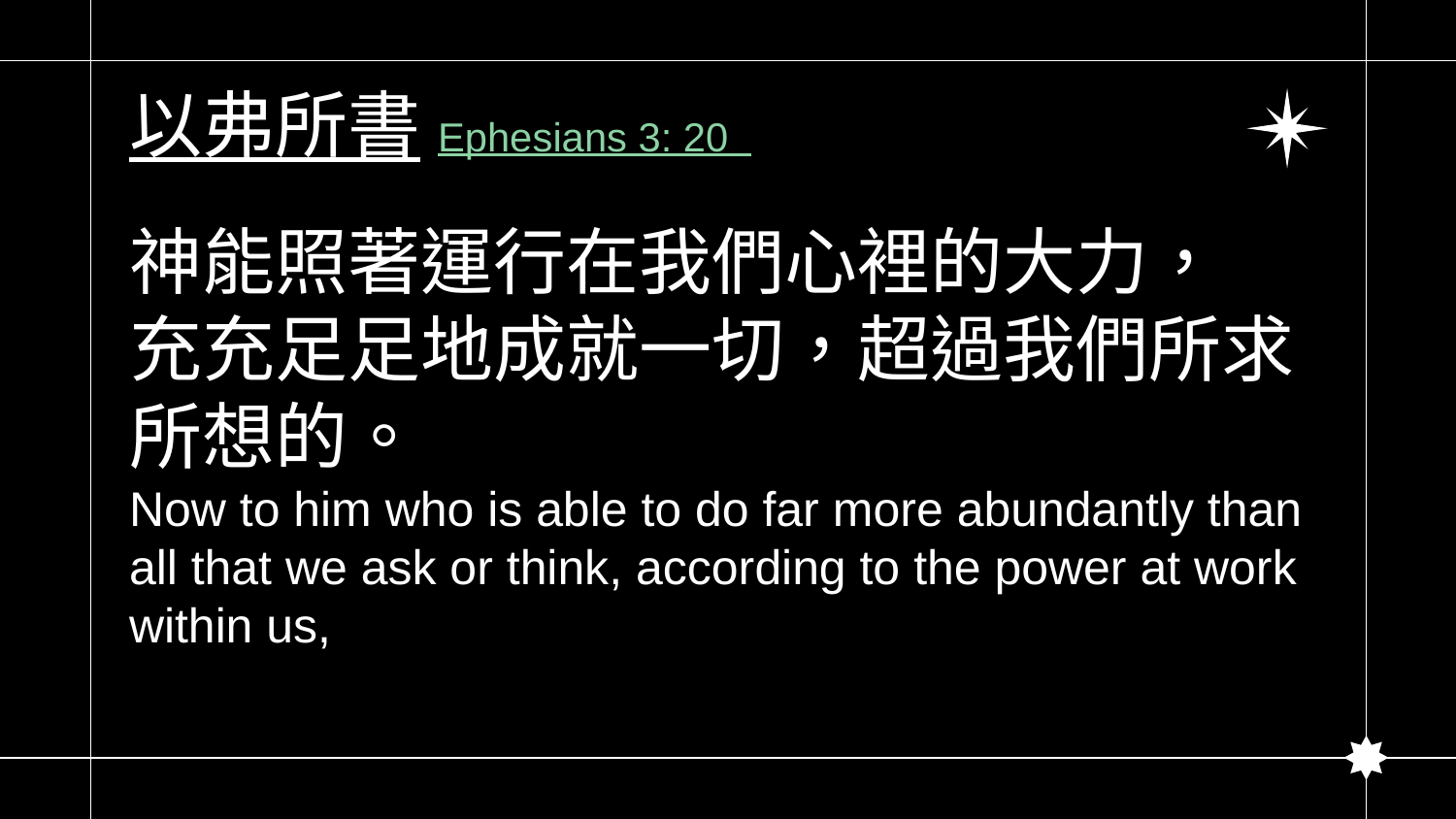

# 以弗所書Ephesians 3: 20

神能照著運行在我們心裡的大力，
充充足足地成就一切，超過我們所求所想的。
Now to him who is able to do far more abundantly than all that we ask or think, according to the power at work within us,